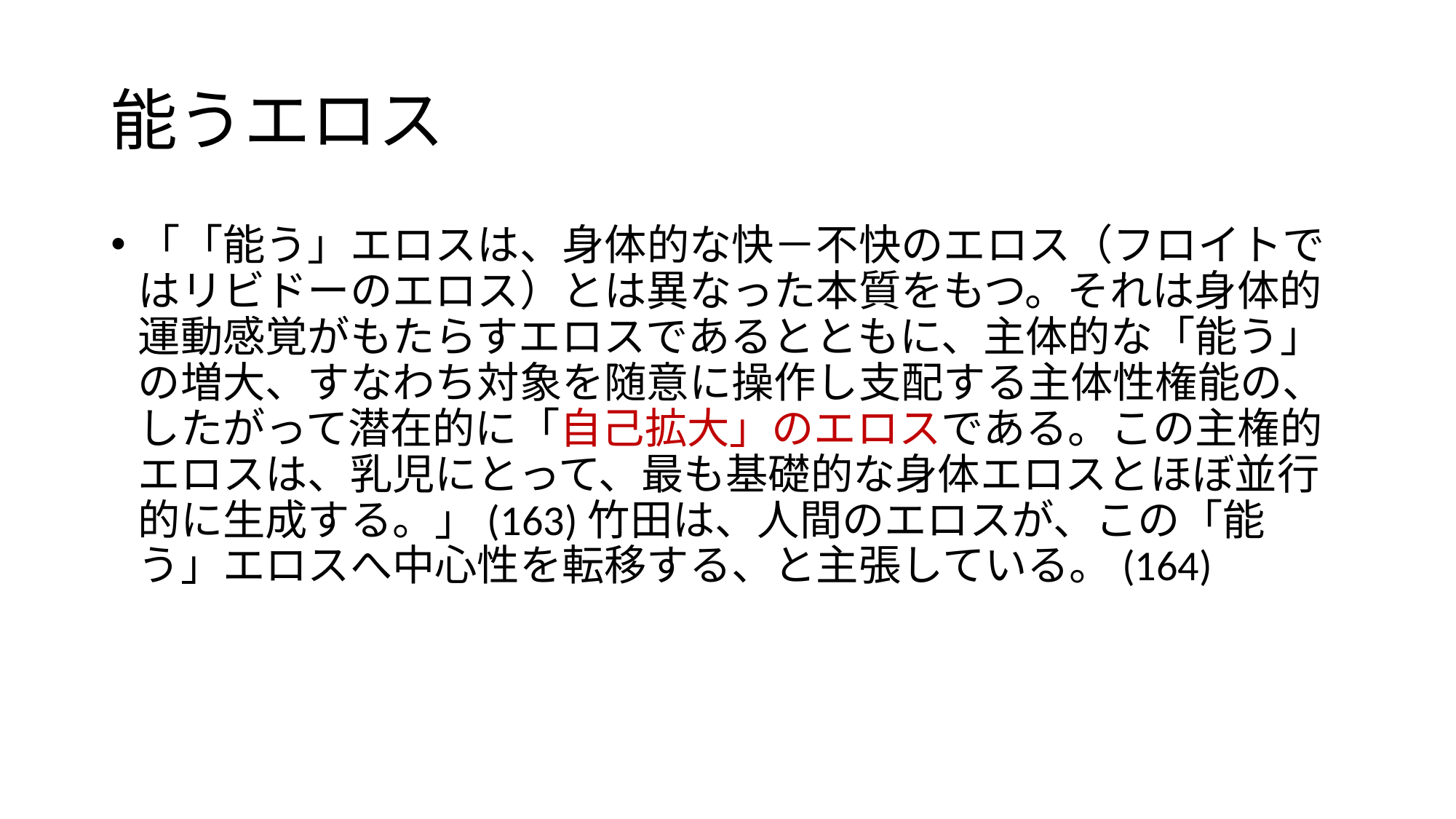

# 能うエロス
「「能う」エロスは、身体的な快－不快のエロス（フロイトではリビドーのエロス）とは異なった本質をもつ。それは身体的運動感覚がもたらすエロスであるとともに、主体的な「能う」の増大、すなわち対象を随意に操作し支配する主体性権能の、したがって潜在的に「自己拡大」のエロスである。この主権的エロスは、乳児にとって、最も基礎的な身体エロスとほぼ並行的に生成する。」(163)竹田は、人間のエロスが、この「能う」エロスへ中心性を転移する、と主張している。(164)